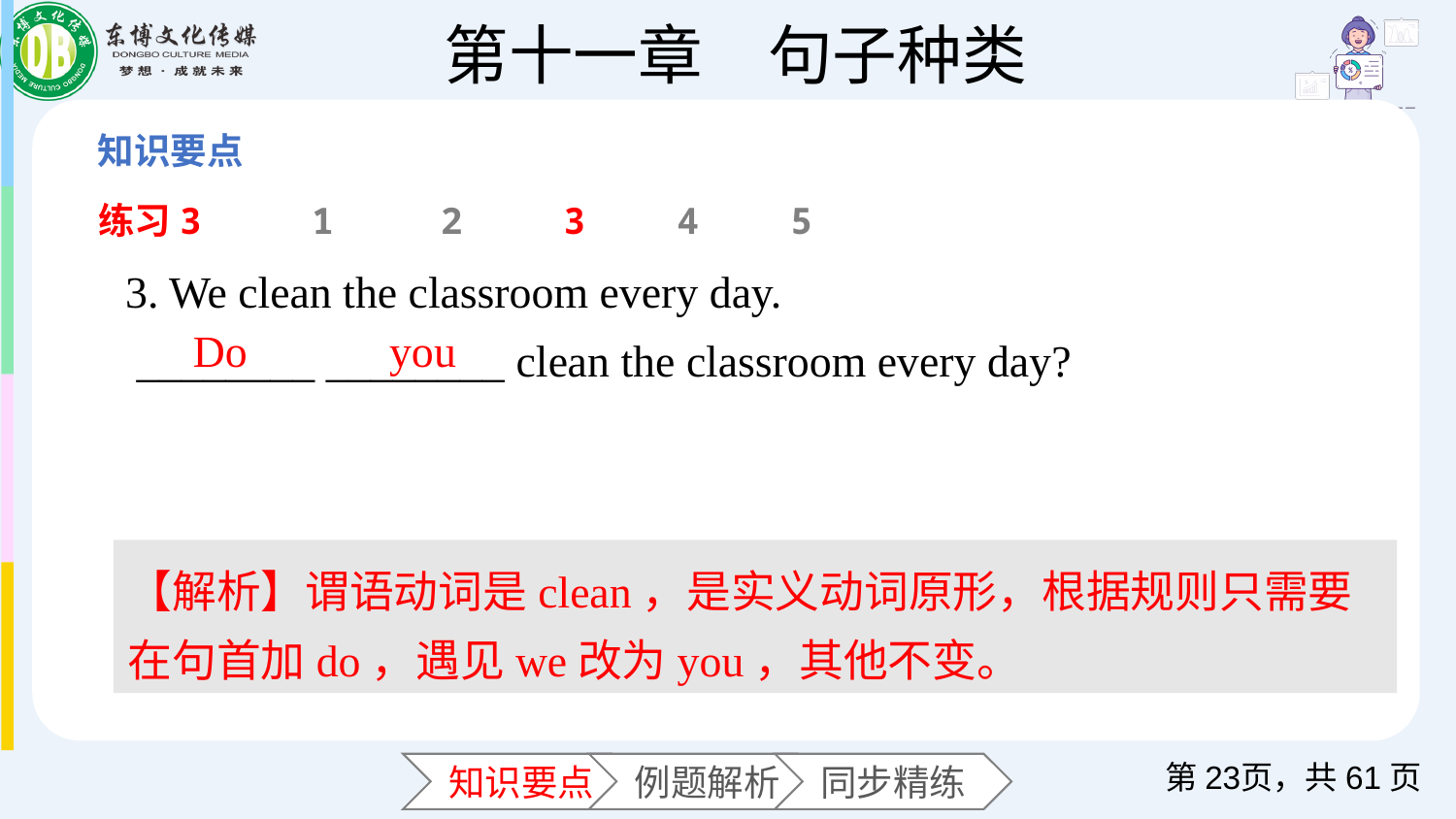

练习3
1
2
3
4
5
3. We clean the classroom every day.
 ________ ________ clean the classroom every day?
Do
you
【解析】谓语动词是clean，是实义动词原形，根据规则只需要在句首加do，遇见we改为you，其他不变。